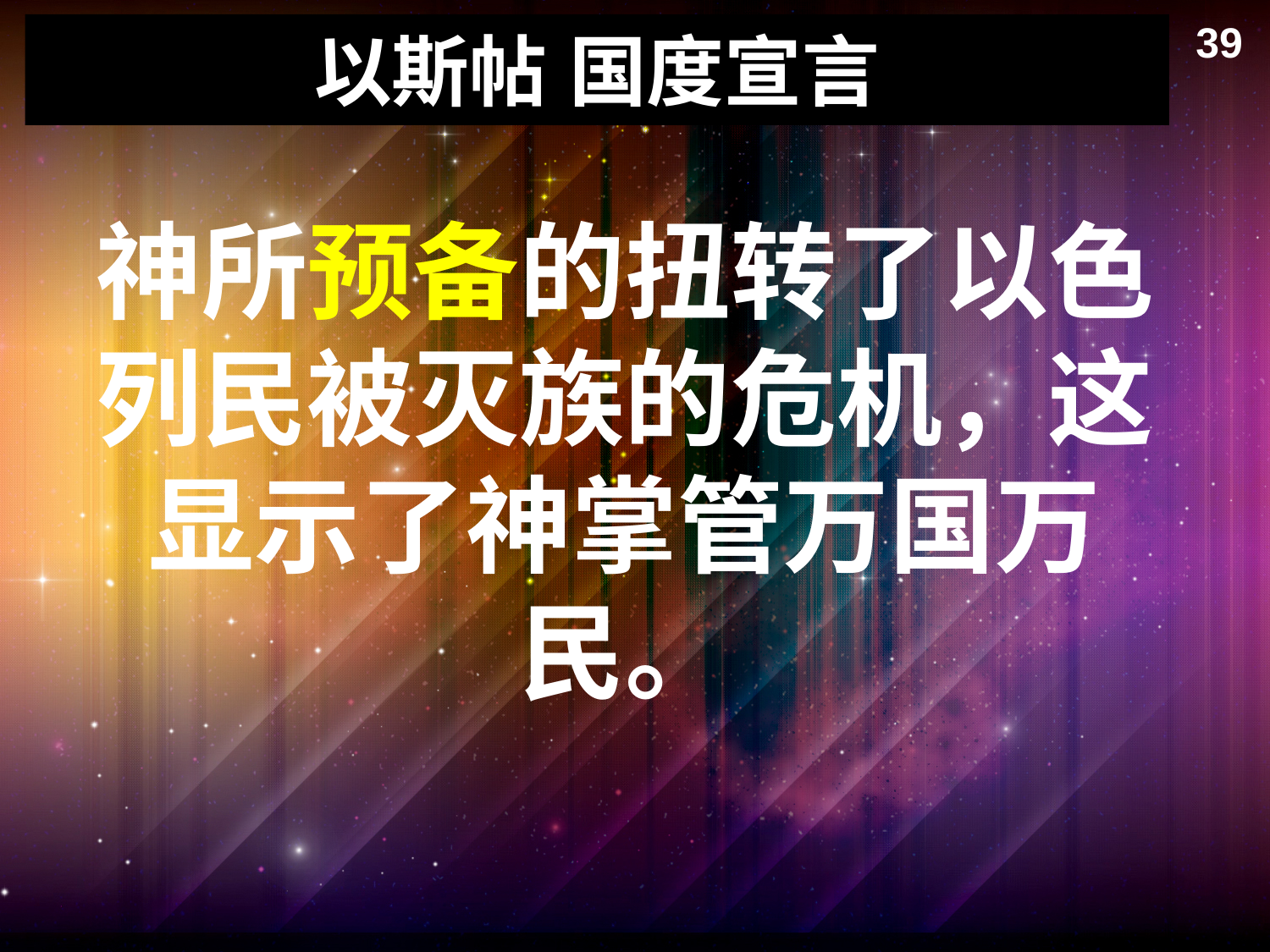

39
# 以斯帖 国度宣言
神所预备的扭转了以色列民被灭族的危机，这显示了神掌管万国万民。